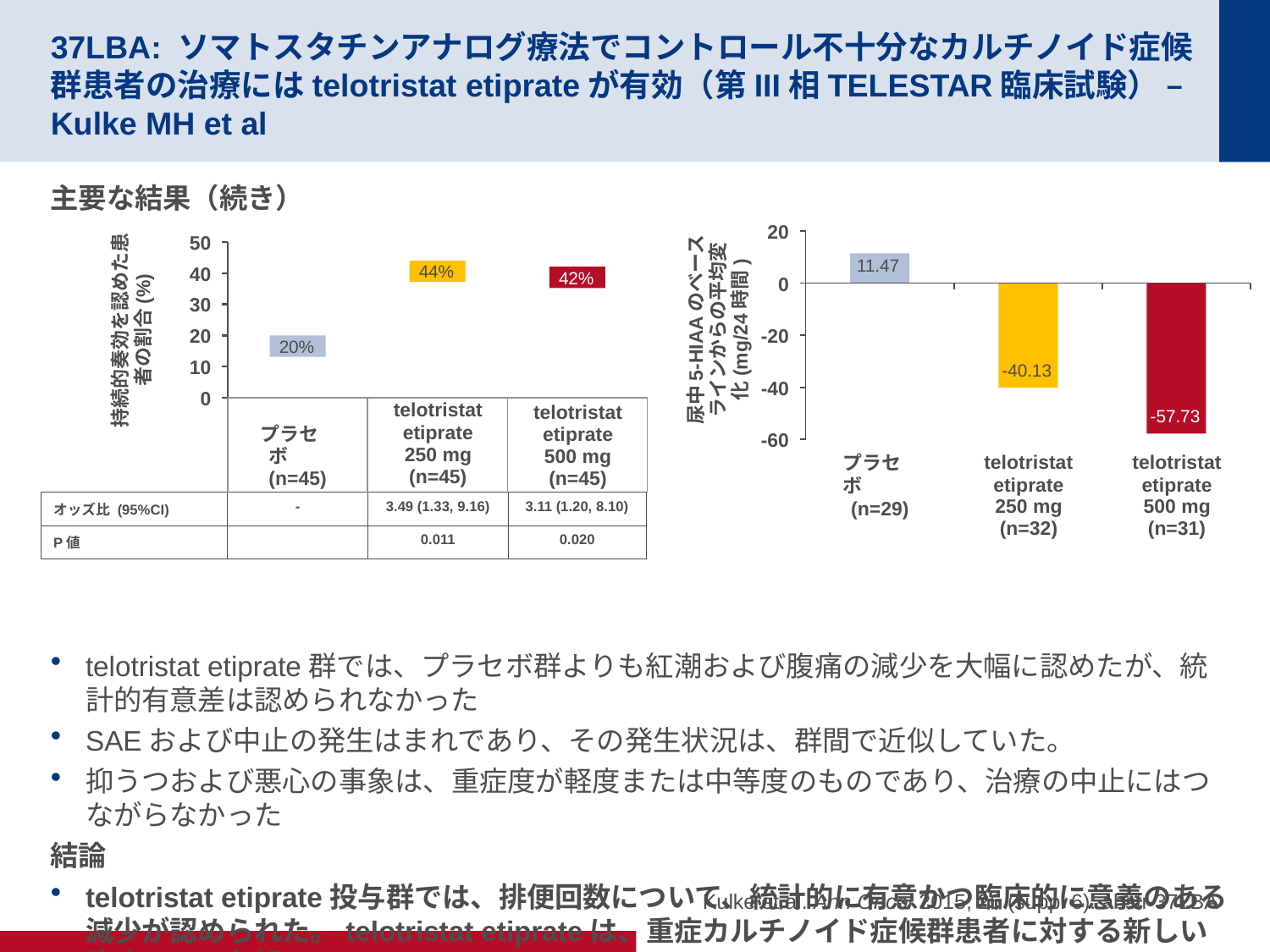

# 37LBA: ソマトスタチンアナログ療法でコントロール不十分なカルチノイド症候群患者の治療にはtelotristat etiprateが有効（第III相TELESTAR臨床試験） – Kulke MH et al
主要な結果（続き）

telotristat etiprate群では、プラセボ群よりも紅潮および腹痛の減少を大幅に認めたが、統計的有意差は認められなかった
SAEおよび中止の発生はまれであり、その発生状況は、群間で近似していた。
抑うつおよび悪心の事象は、重症度が軽度または中等度のものであり、治療の中止にはつながらなかった
結論
telotristat etiprate投与群では、排便回数について、統計的に有意かつ臨床的に意義のある減少が認められた。telotristat etiprateは、重症カルチノイド症候群患者に対する新しい治療として有望で
ある
20
持続的奏効を認めた患者の割合(%)
50
40
30
20
10
0

尿中5-HIAAのベースラインからの平均変化(mg/24時間)

11.47
44%
42%
0

-20

20%

-40.13

-40

telotristat etiprate 250 mg (n=45)
telotristat etiprate 500 mg (n=45)
-57.73
プラセボ(n=45)
-60

プラセボ
(n=29)
telotristat etiprate
250 mg (n=32)
telotristat etiprate
500 mg (n=31)
| オッズ比 (95%CI) | - | 3.49 (1.33, 9.16) | 3.11 (1.20, 8.10) |
| --- | --- | --- | --- |
| P値 |  | 0.011 | 0.020 |
Kulke et al. Ann Oncol 2015; 26 (suppl 6): abstr 37LBA